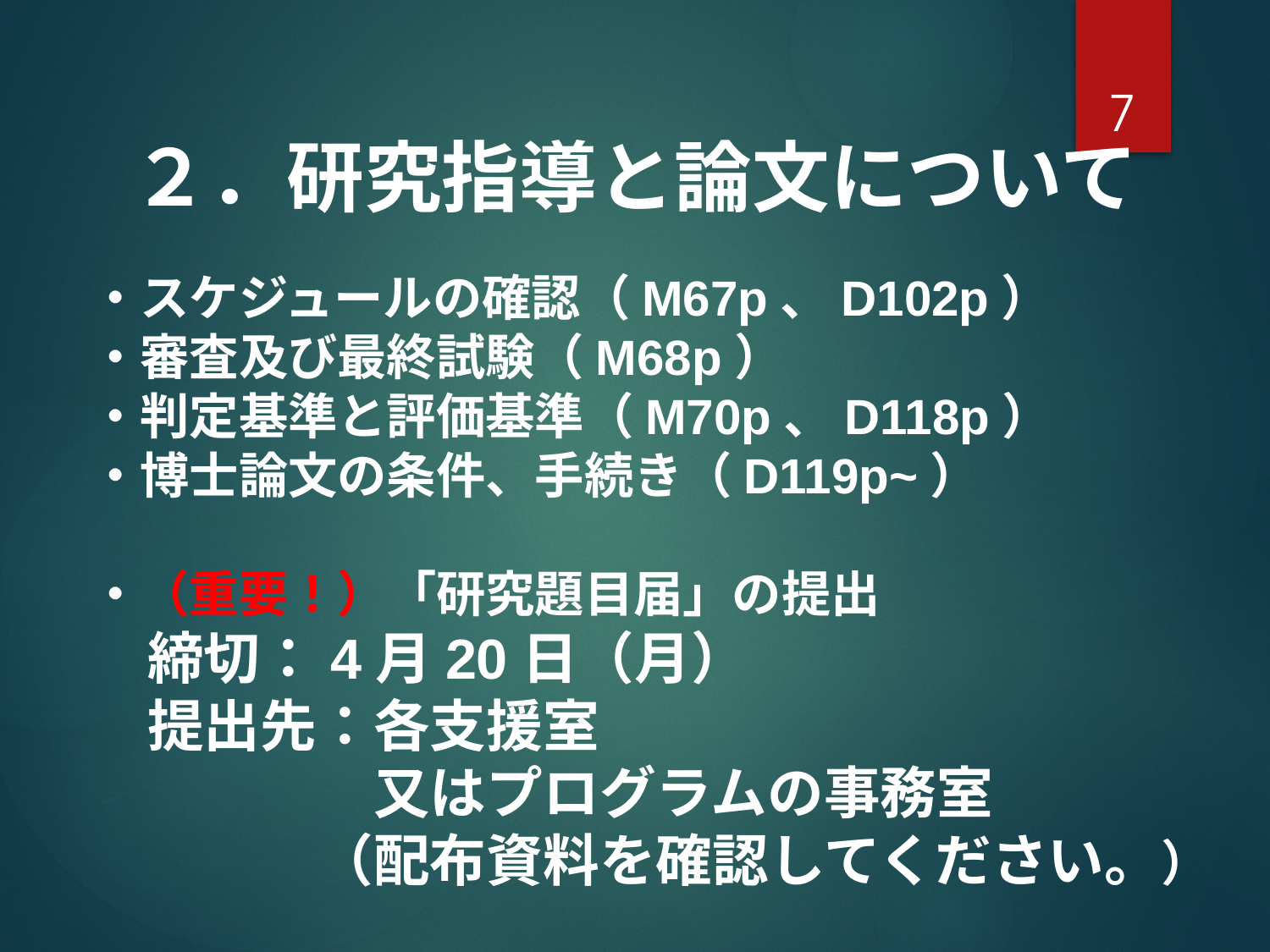

7
２．研究指導と論文について
・スケジュールの確認（M67p、D102p）
・審査及び最終試験（M68p）
・判定基準と評価基準（M70p、D118p）
・博士論文の条件、手続き（D119p~）

・（重要！）「研究題目届」の提出
　締切：4月20日（月）
　提出先：各支援室
　　　　　又はプログラムの事務室
　　　　（配布資料を確認してください。）